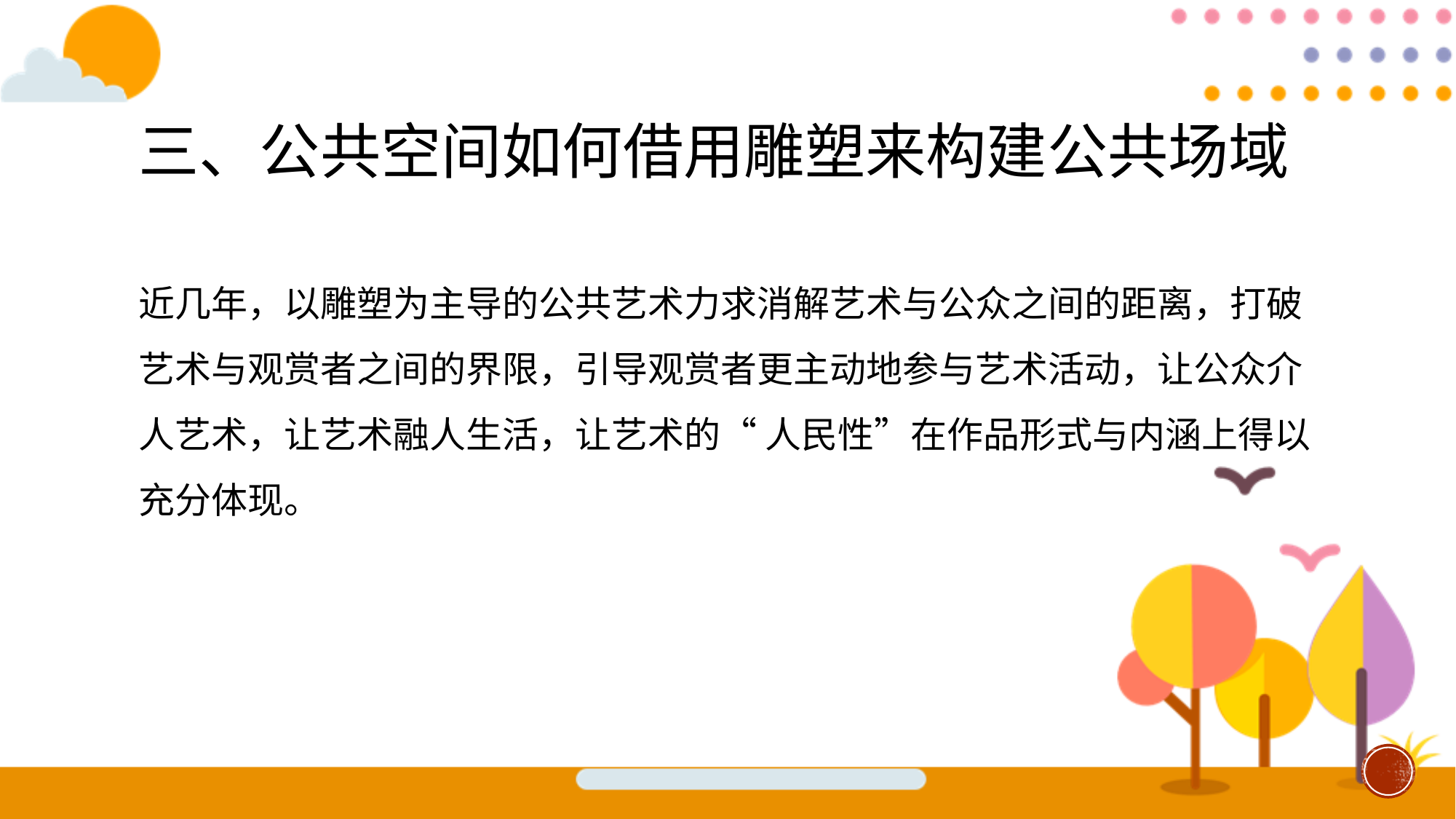

# 三、公共空间如何借用雕塑来构建公共场域
近几年，以雕塑为主导的公共艺术力求消解艺术与公众之间的距离，打破艺术与观赏者之间的界限，引导观赏者更主动地参与艺术活动，让公众介人艺术，让艺术融人生活，让艺术的“ 人民性”在作品形式与内涵上得以充分体现。